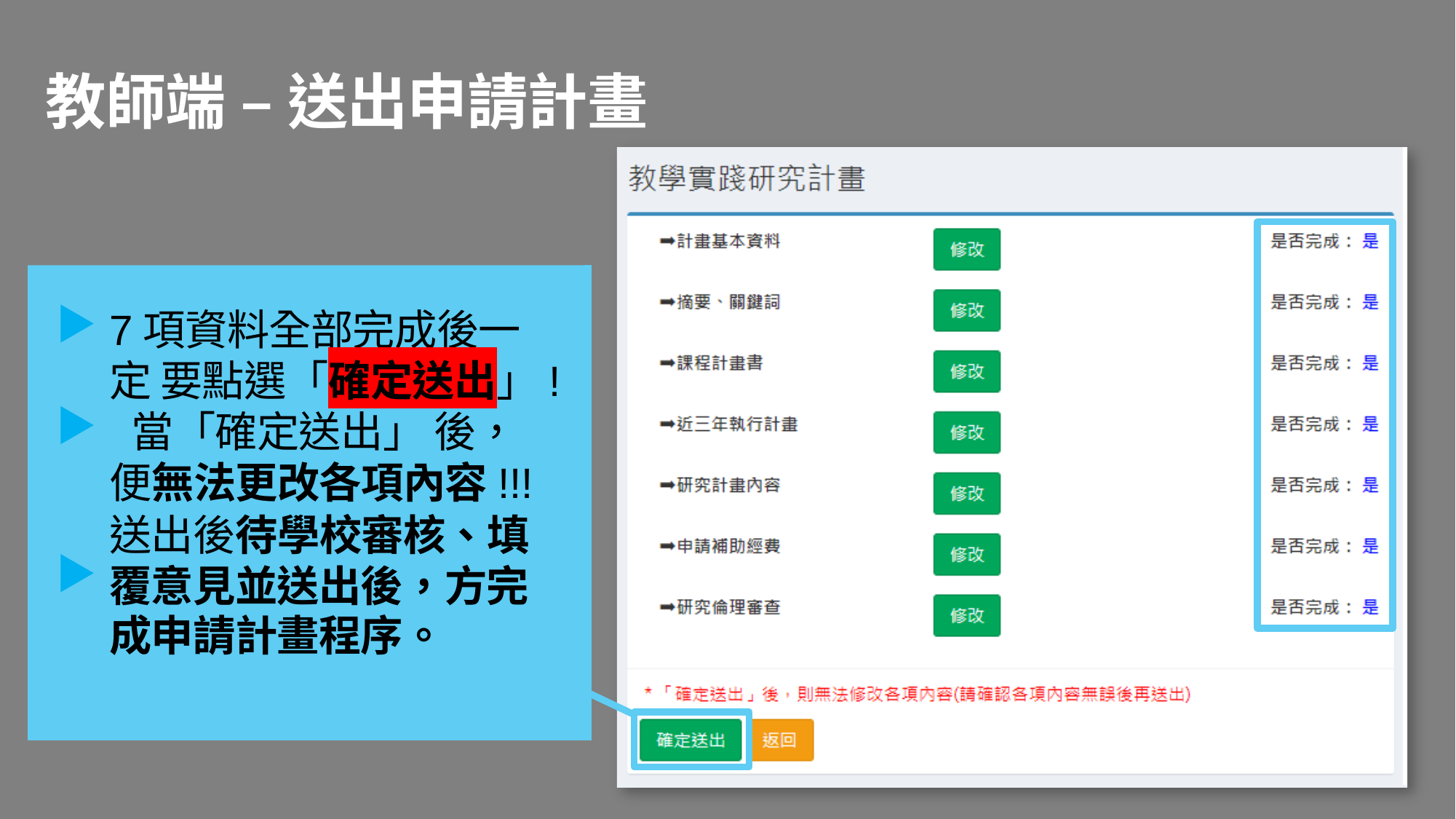

# 教師端 – 送出申請計畫

7項資料全部完成後一定 要點選「確定送出」! 當「確定送出」 後，便無法更改各項內容!!!
送出後待學校審核、填 覆意見並送出後，方完
成申請計畫程序。